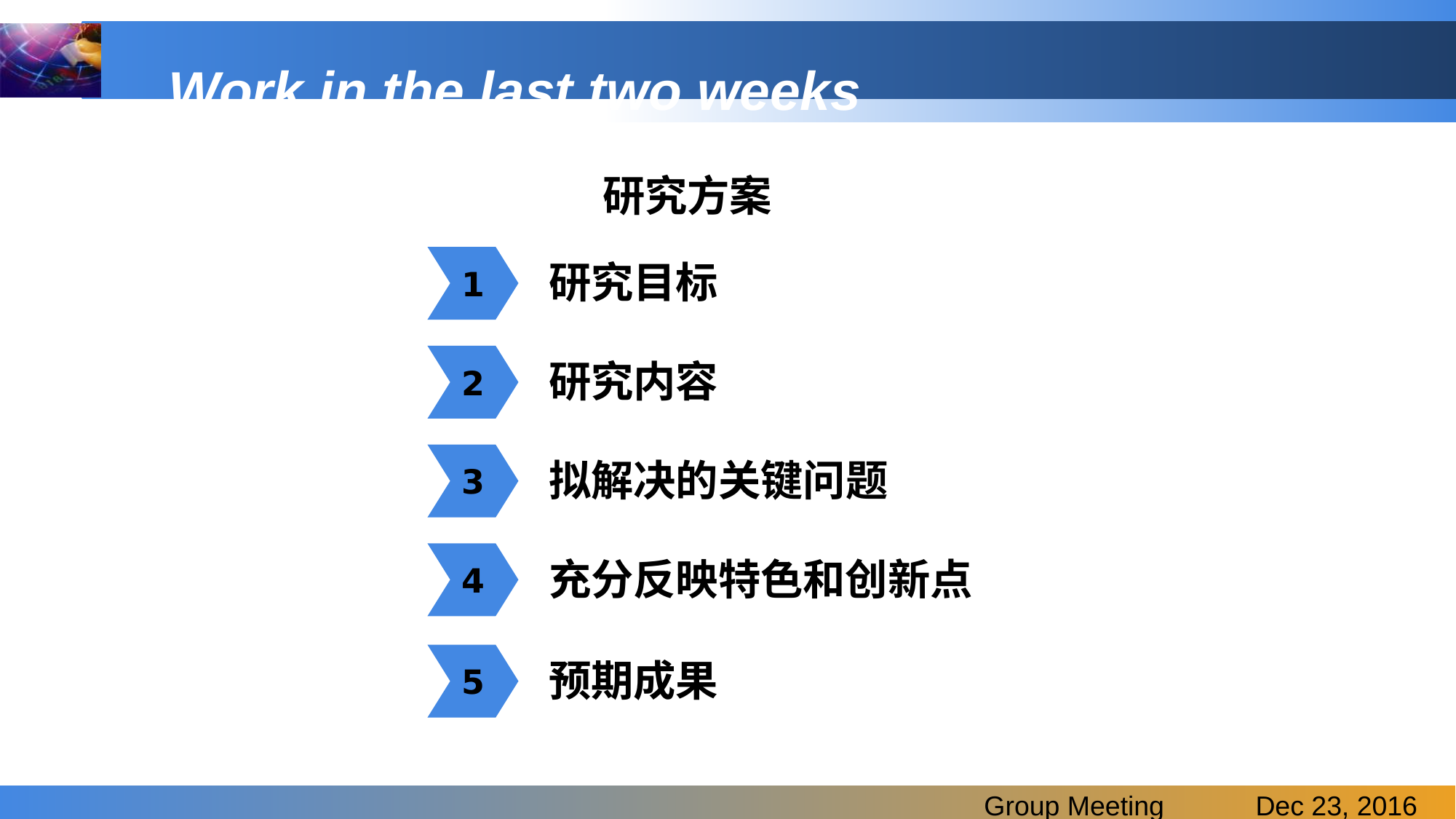

# Work in the last two weeks
研究方案
1
 研究目标
2
 研究内容
3
 拟解决的关键问题
4
 充分反映特色和创新点
5
 预期成果